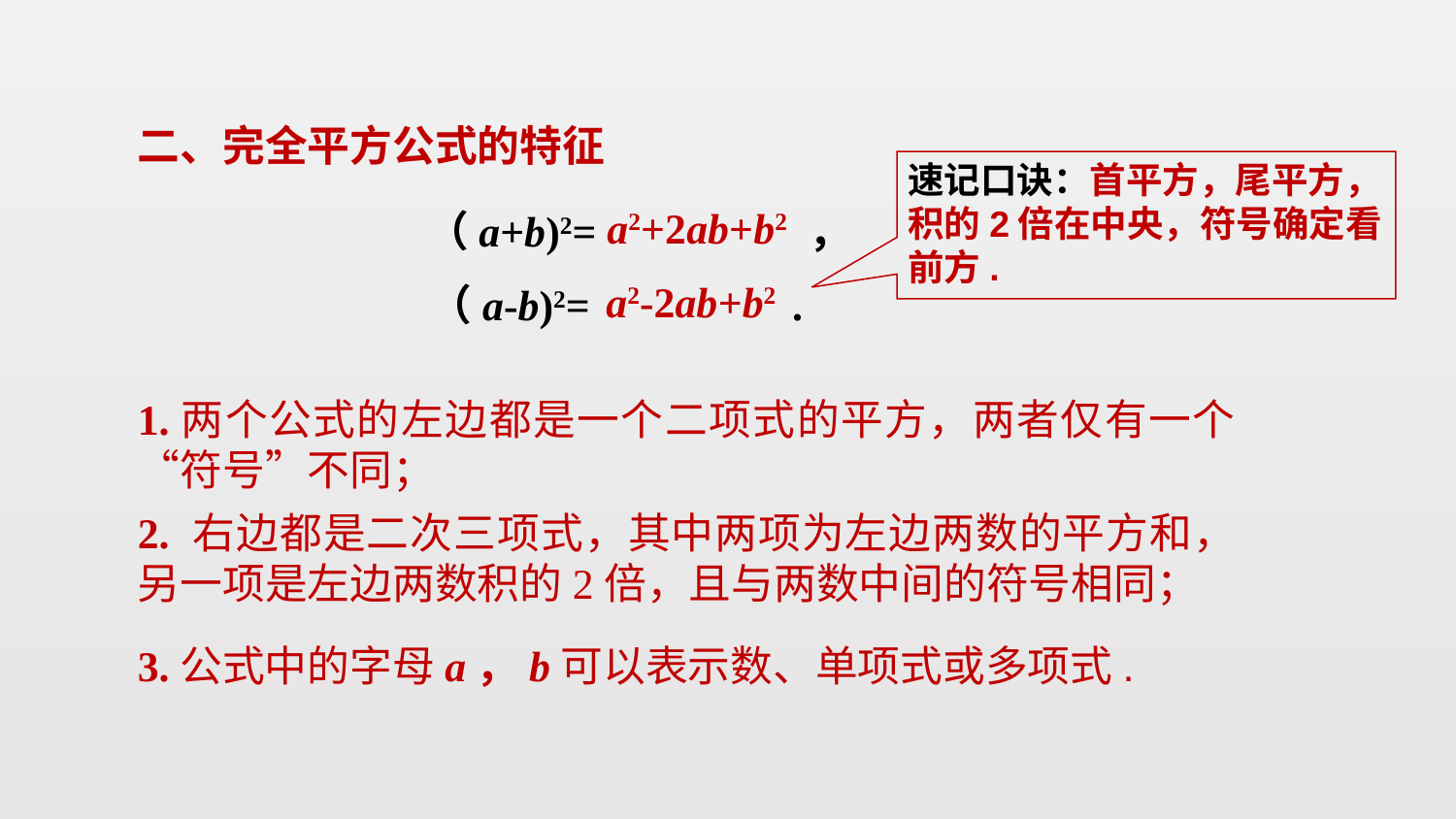

二、完全平方公式的特征
速记口诀：首平方，尾平方，积的2倍在中央，符号确定看前方.
a2+2ab+b2
（a+b)2=                   ，
a2-2ab+b2
（a-b)2=                   .
1.两个公式的左边都是一个二项式的平方，两者仅有一个“符号”不同；
2. 右边都是二次三项式，其中两项为左边两数的平方和，另一项是左边两数积的2倍，且与两数中间的符号相同；
3.公式中的字母a，b可以表示数、单项式或多项式.